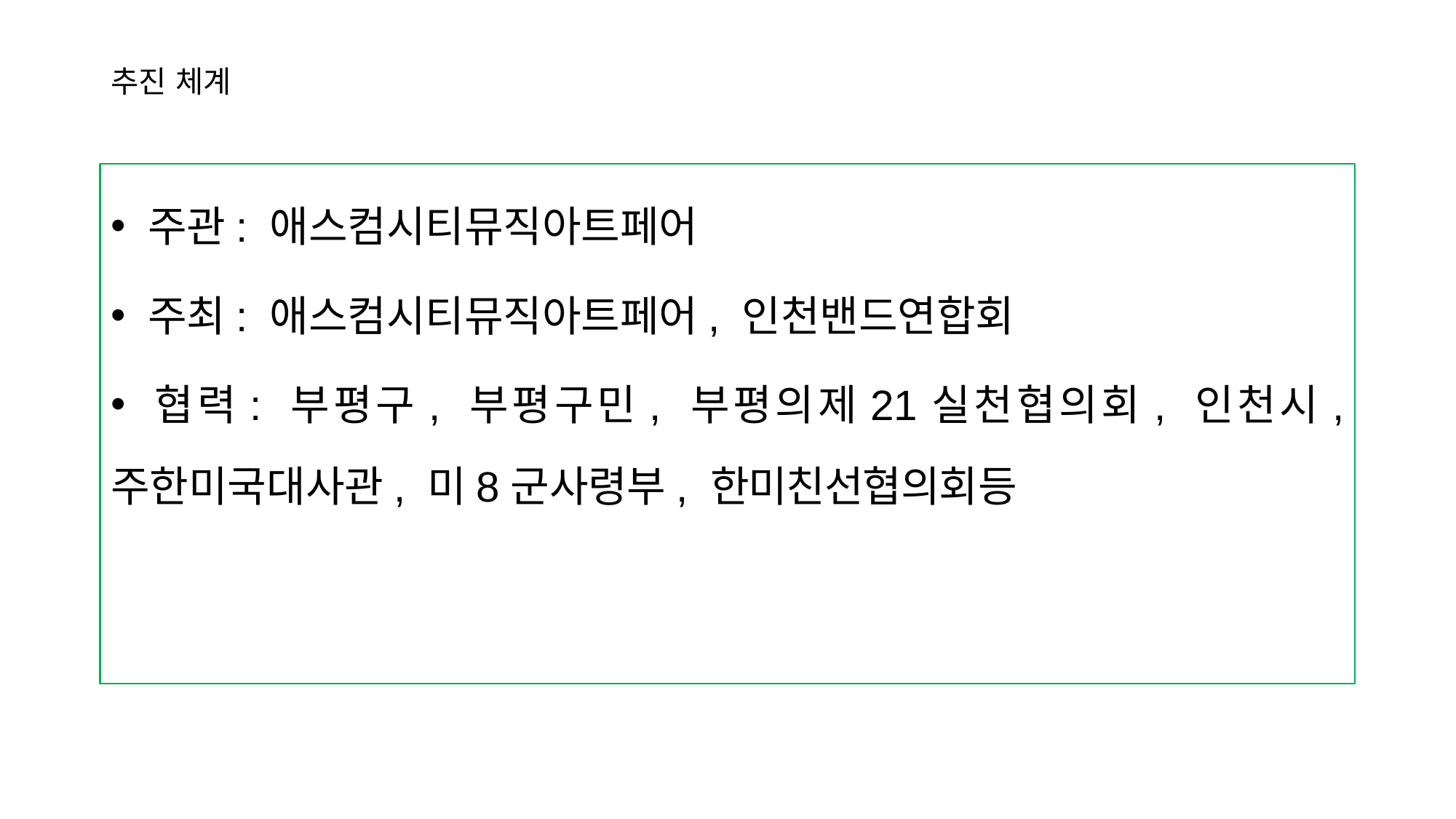

# 추진 체계
 주관: 애스컴시티뮤직아트페어
 주최: 애스컴시티뮤직아트페어, 인천밴드연합회
 협력: 부평구, 부평구민, 부평의제21실천협의회, 인천시, 주한미국대사관, 미8군사령부, 한미친선협의회등